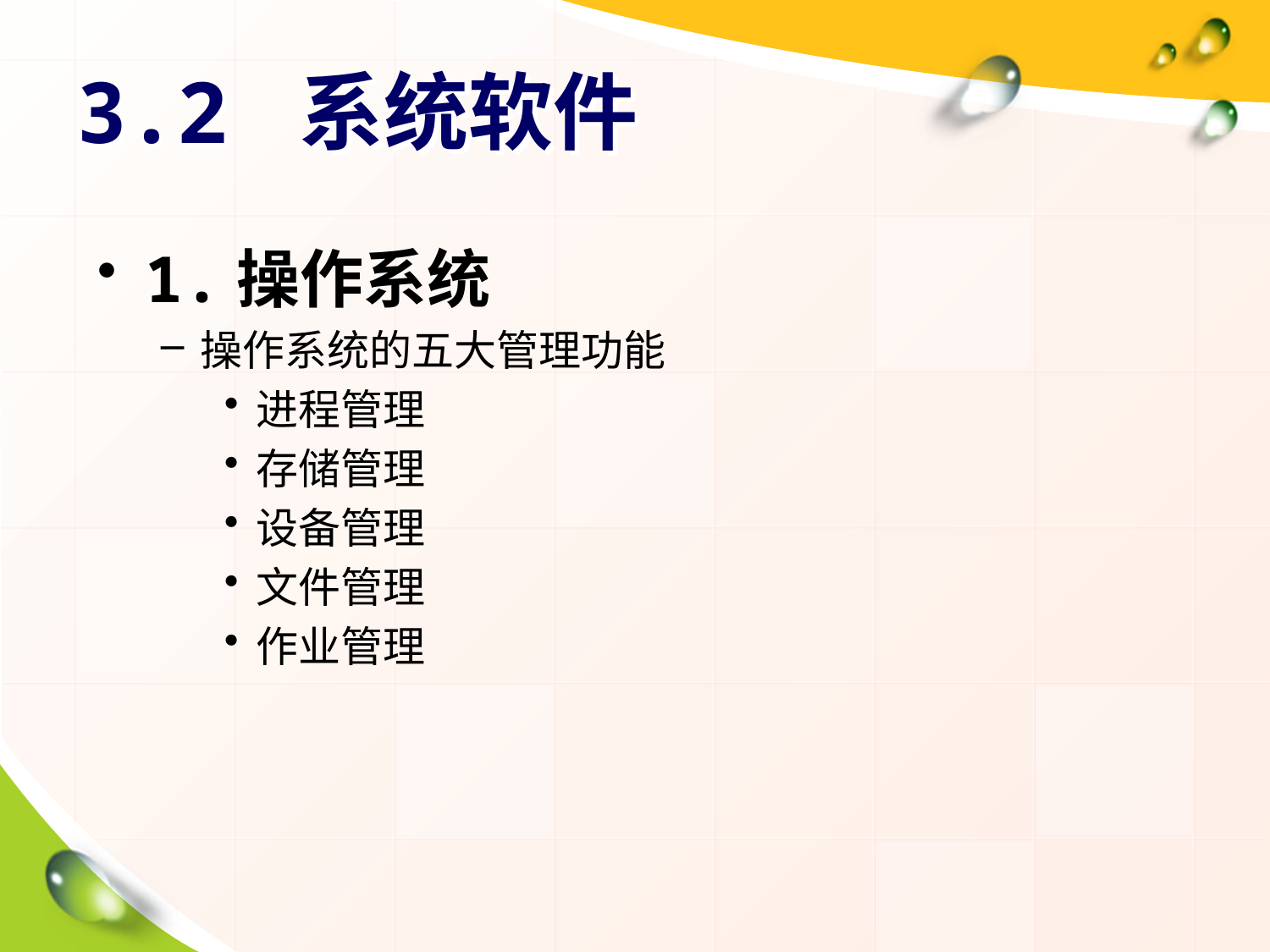

# 3.2 系统软件
1.操作系统
操作系统的五大管理功能
进程管理
存储管理
设备管理
文件管理
作业管理